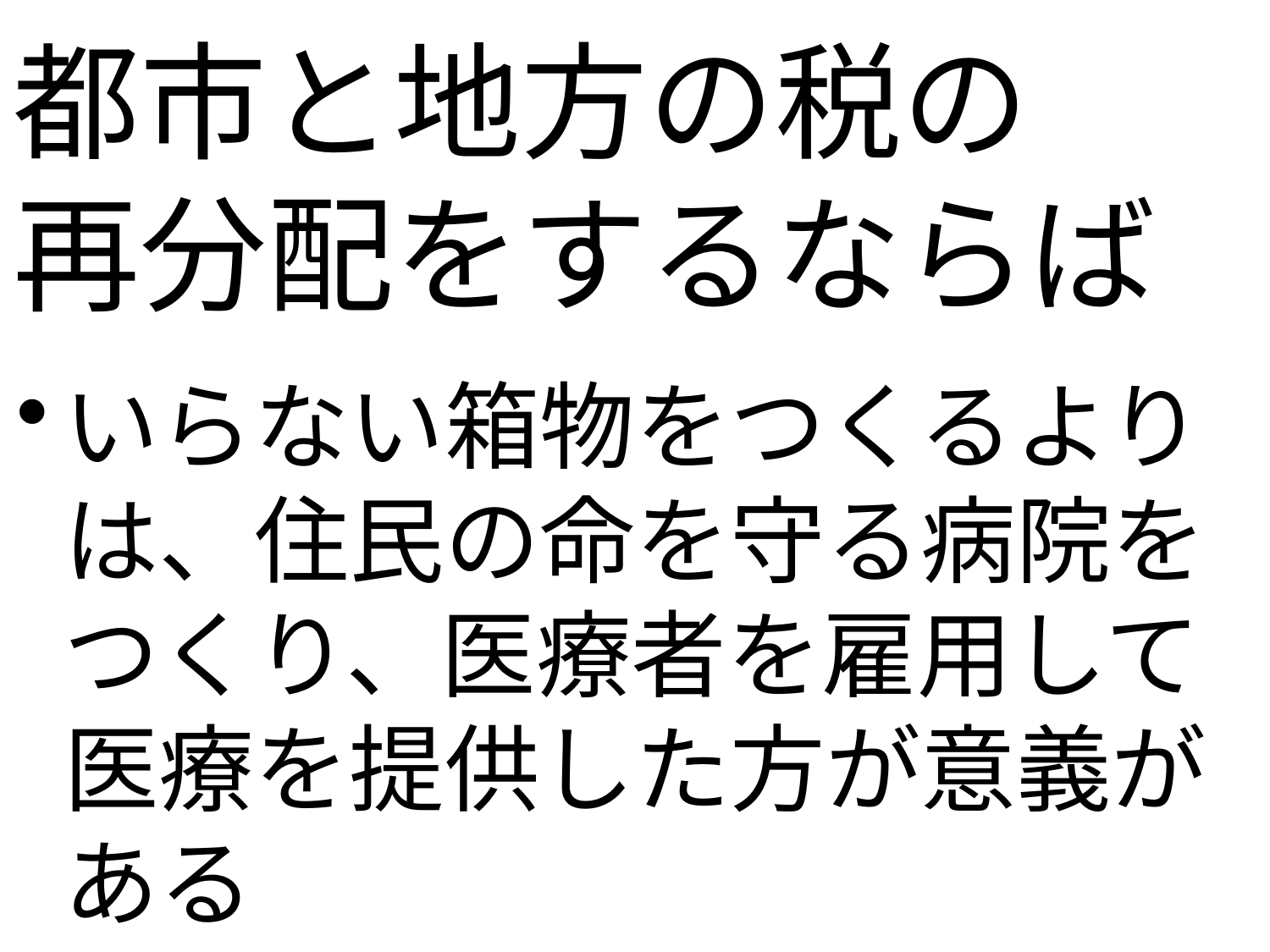

# 都市と地方の税の 再分配をするならば
いらない箱物をつくるよりは、住民の命を守る病院をつくり、医療者を雇用して医療を提供した方が意義がある